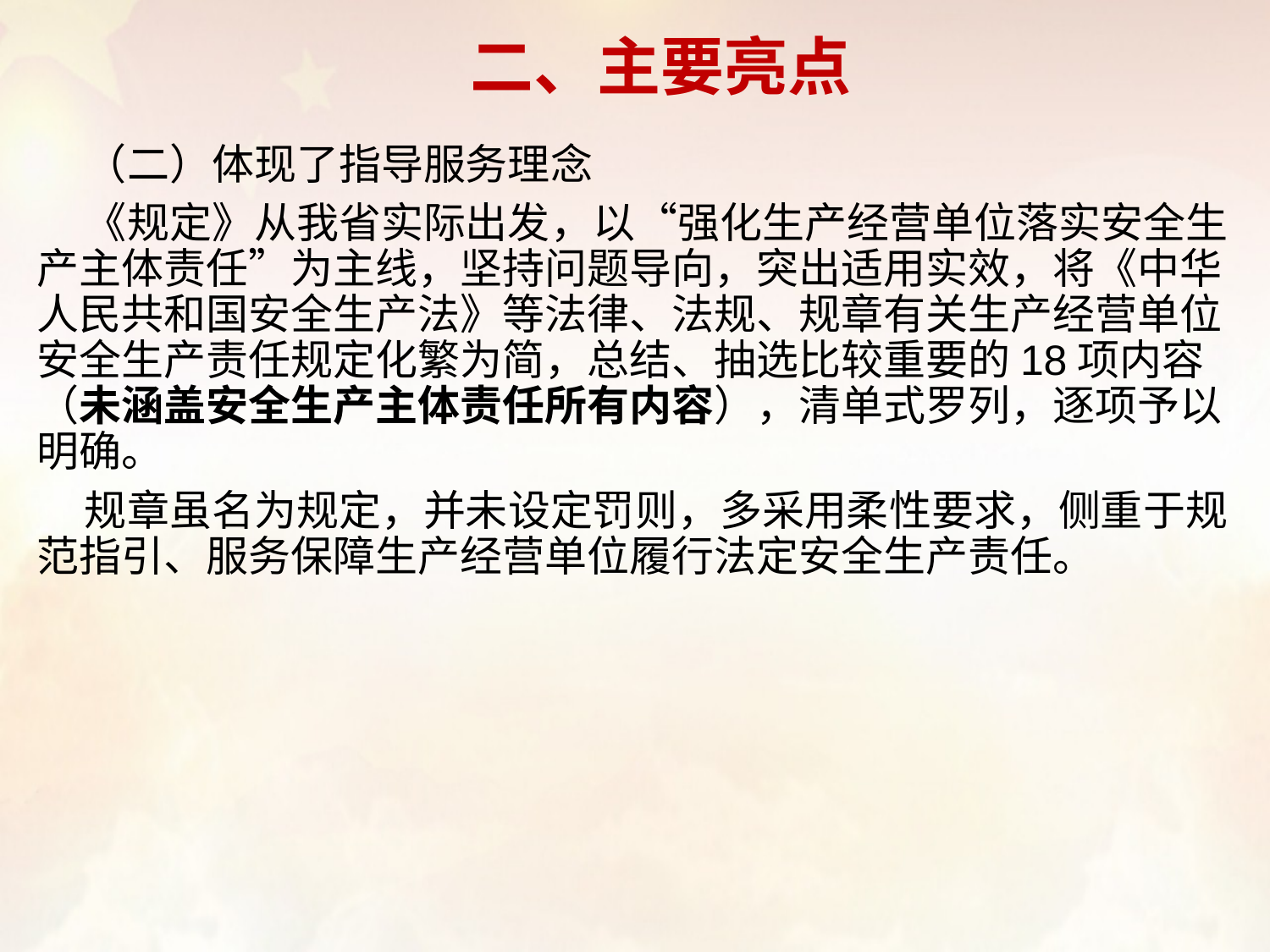

# 二、主要亮点
    （二）体现了指导服务理念
    《规定》从我省实际出发，以“强化生产经营单位落实安全生产主体责任”为主线，坚持问题导向，突出适用实效，将《中华人民共和国安全生产法》等法律、法规、规章有关生产经营单位安全生产责任规定化繁为简，总结、抽选比较重要的18项内容（未涵盖安全生产主体责任所有内容），清单式罗列，逐项予以明确。
    规章虽名为规定，并未设定罚则，多采用柔性要求，侧重于规范指引、服务保障生产经营单位履行法定安全生产责任。